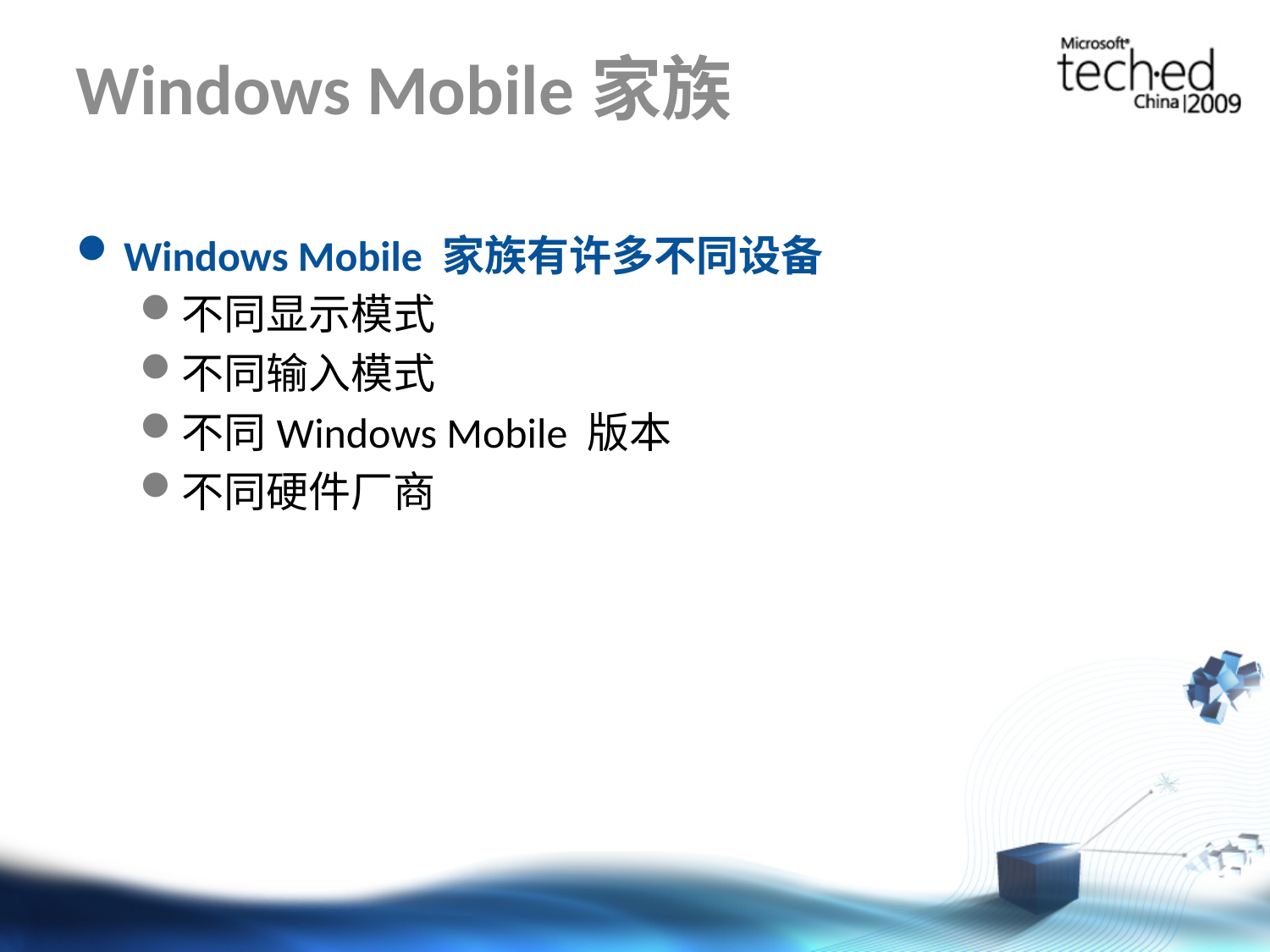

# Windows Mobile家族
Windows Mobile 家族有许多不同设备
不同显示模式
不同输入模式
不同Windows Mobile 版本
不同硬件厂商